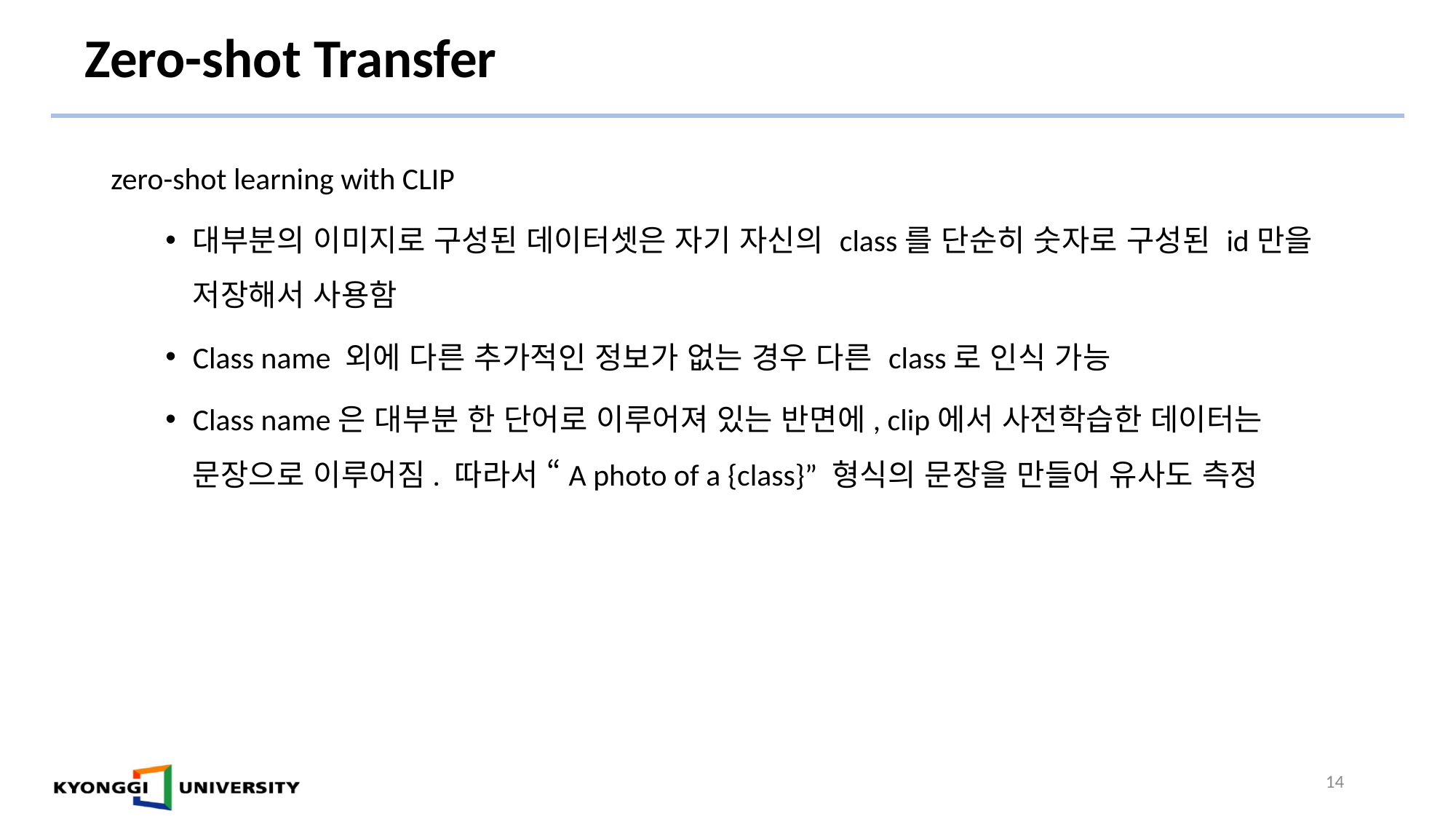

# Zero-shot Transfer
zero-shot learning with CLIP
대부분의 이미지로 구성된 데이터셋은 자기 자신의 class를 단순히 숫자로 구성된 id만을 저장해서 사용함
Class name 외에 다른 추가적인 정보가 없는 경우 다른 class로 인식 가능
Class name은 대부분 한 단어로 이루어져 있는 반면에, clip에서 사전학습한 데이터는 문장으로 이루어짐. 따라서 “A photo of a {class}” 형식의 문장을 만들어 유사도 측정

14